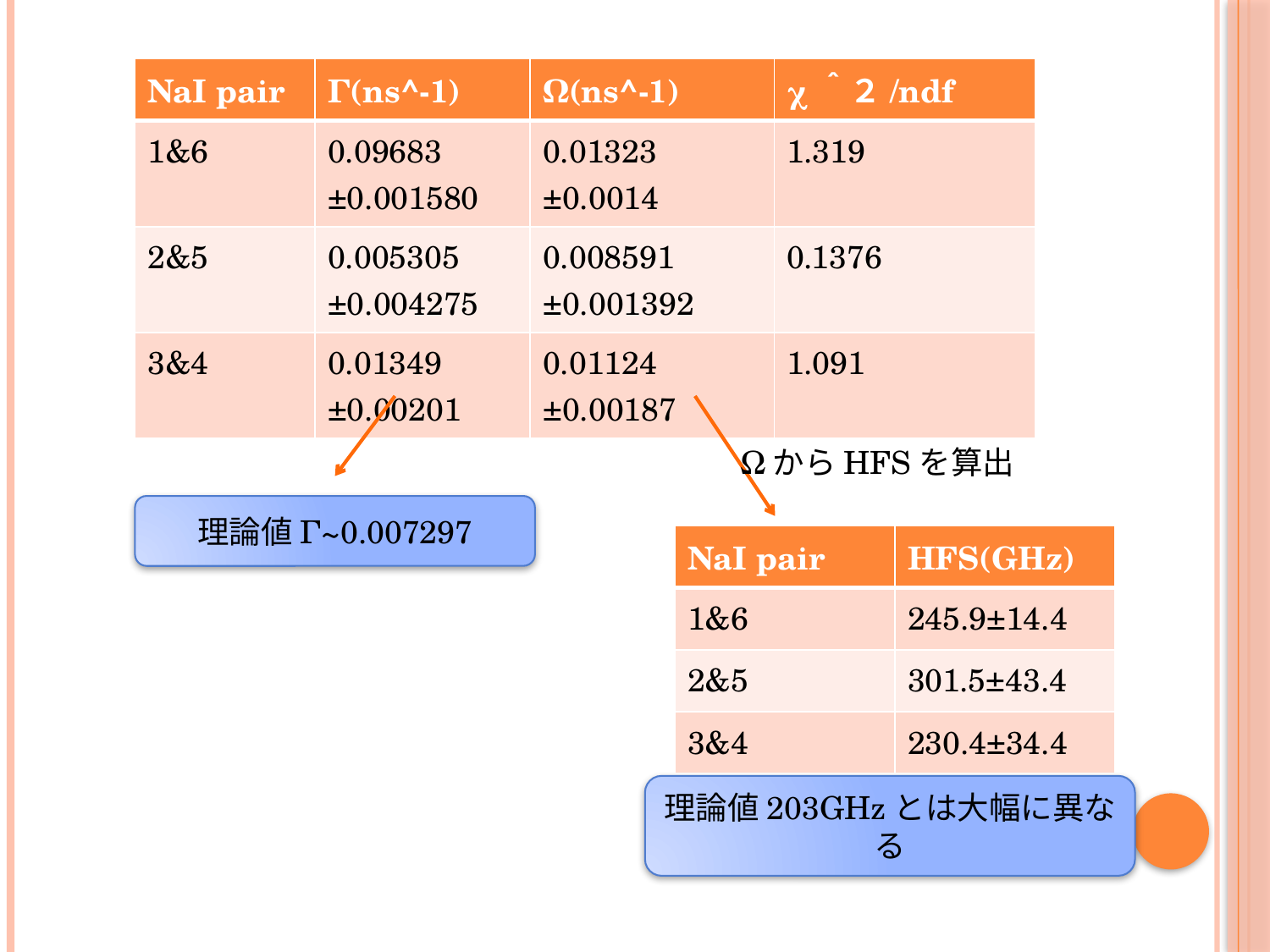

| NaI pair | Γ(ns^-1) | Ω(ns^-1) | χ＾２/ndf |
| --- | --- | --- | --- |
| 1&6 | 0.09683 ±0.001580 | 0.01323 ±0.0014 | 1.319 |
| 2&5 | 0.005305 ±0.004275 | 0.008591 ±0.001392 | 0.1376 |
| 3&4 | 0.01349 ±0.00201 | 0.01124 ±0.00187 | 1.091 |
ΩからHFSを算出
理論値Γ~0.007297
| NaI pair | HFS(GHz) |
| --- | --- |
| 1&6 | 245.9±14.4 |
| 2&5 | 301.5±43.4 |
| 3&4 | 230.4±34.4 |
理論値203GHzとは大幅に異なる